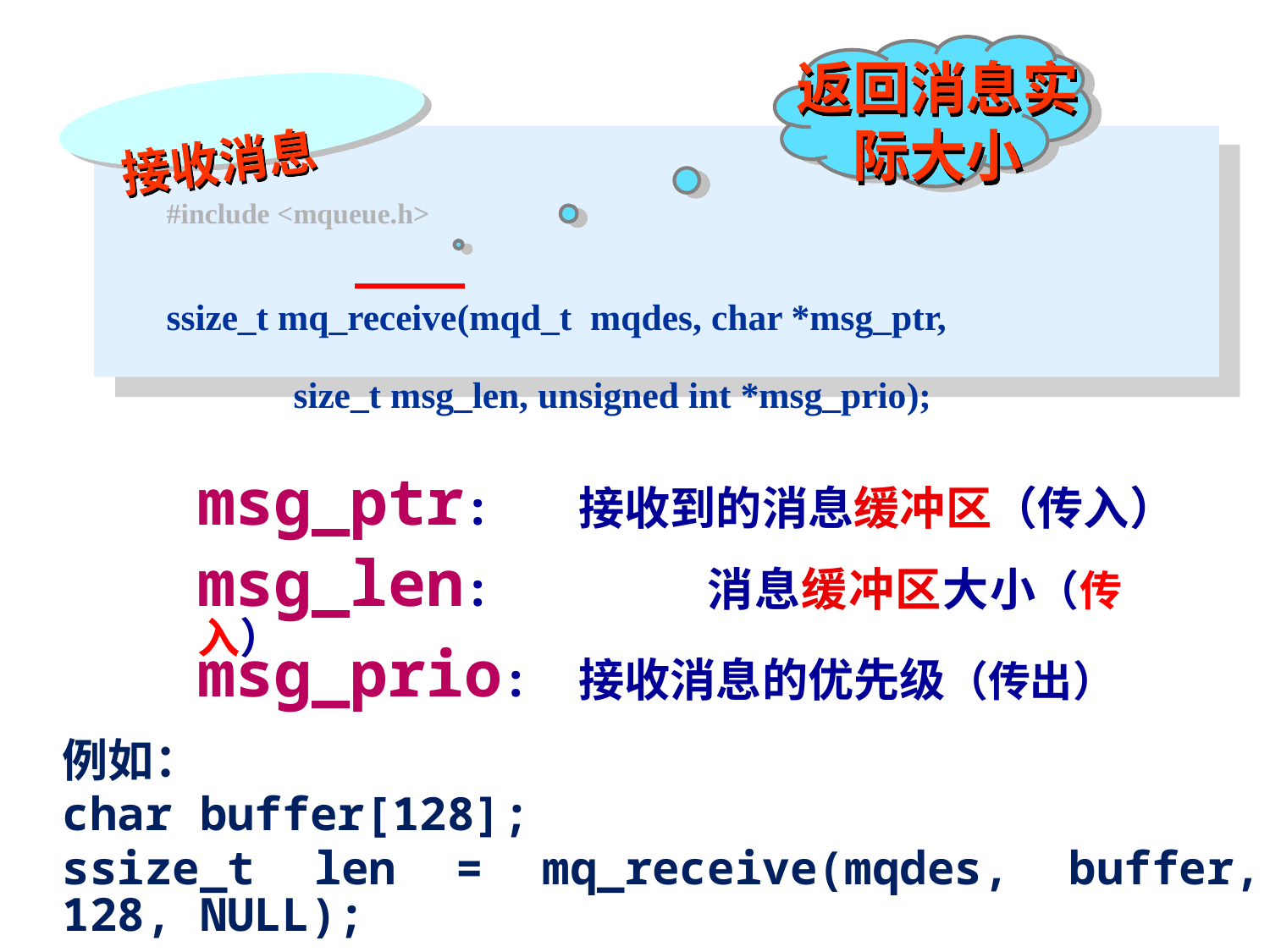

返回消息实际大小
接收消息

#include <mqueue.h>
ssize_t mq_receive(mqd_t  mqdes, char *msg_ptr, 			size_t msg_len, unsigned int *msg_prio);
msg_ptr: 	接收到的消息缓冲区（传入）
msg_len:	 	消息缓冲区大小（传入）
msg_prio:	接收消息的优先级（传出）
例如：
char buffer[128];
ssize_t len = mq_receive(mqdes, buffer, 128, NULL);